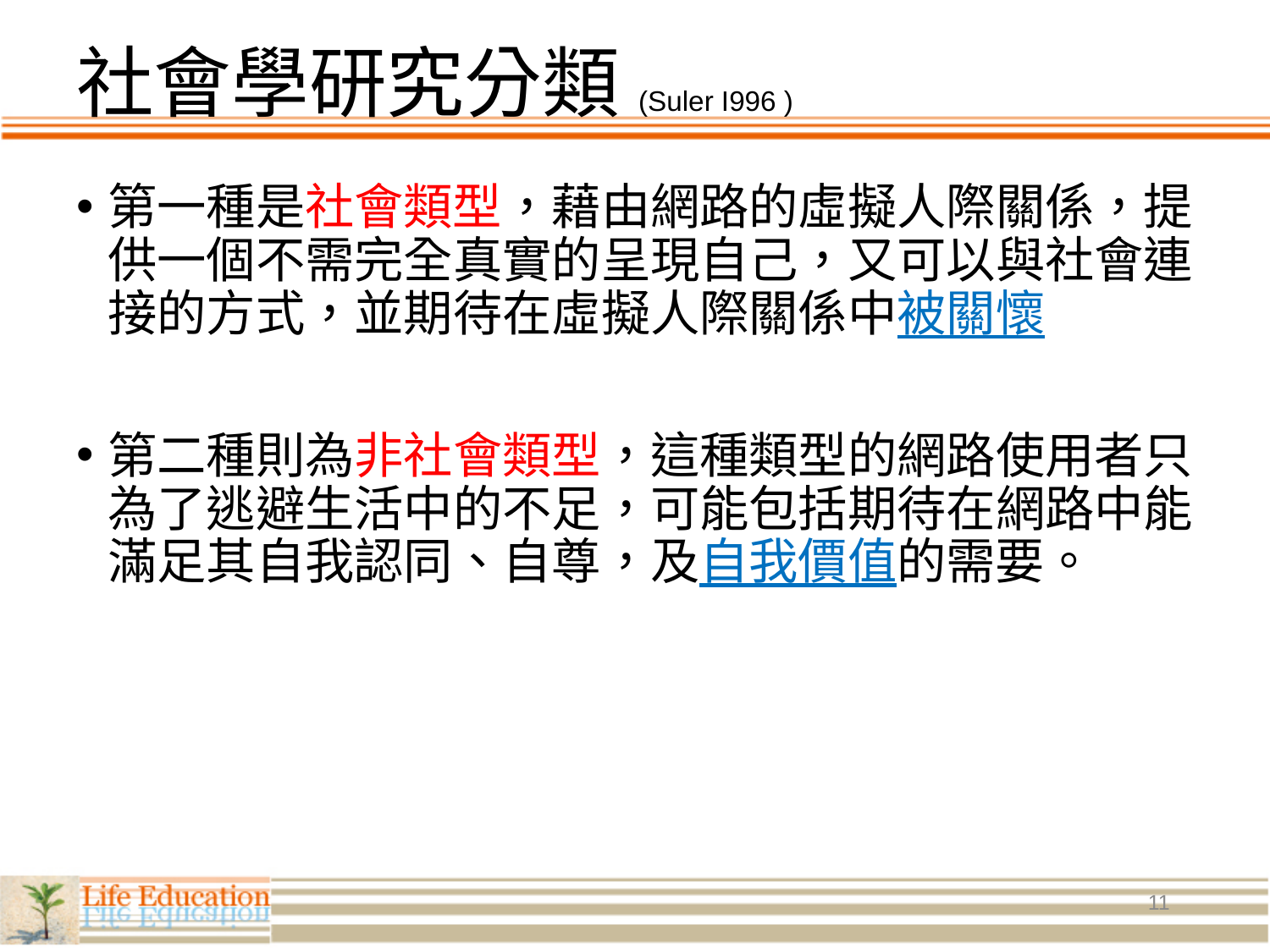

# 社會學研究分類(Suler I996 )
第一種是社會類型，藉由網路的虛擬人際關係，提供一個不需完全真實的呈現自己，又可以與社會連接的方式，並期待在虛擬人際關係中被關懷

第二種則為非社會類型，這種類型的網路使用者只為了逃避生活中的不足，可能包括期待在網路中能滿足其自我認同、自尊，及自我價值的需要。

11